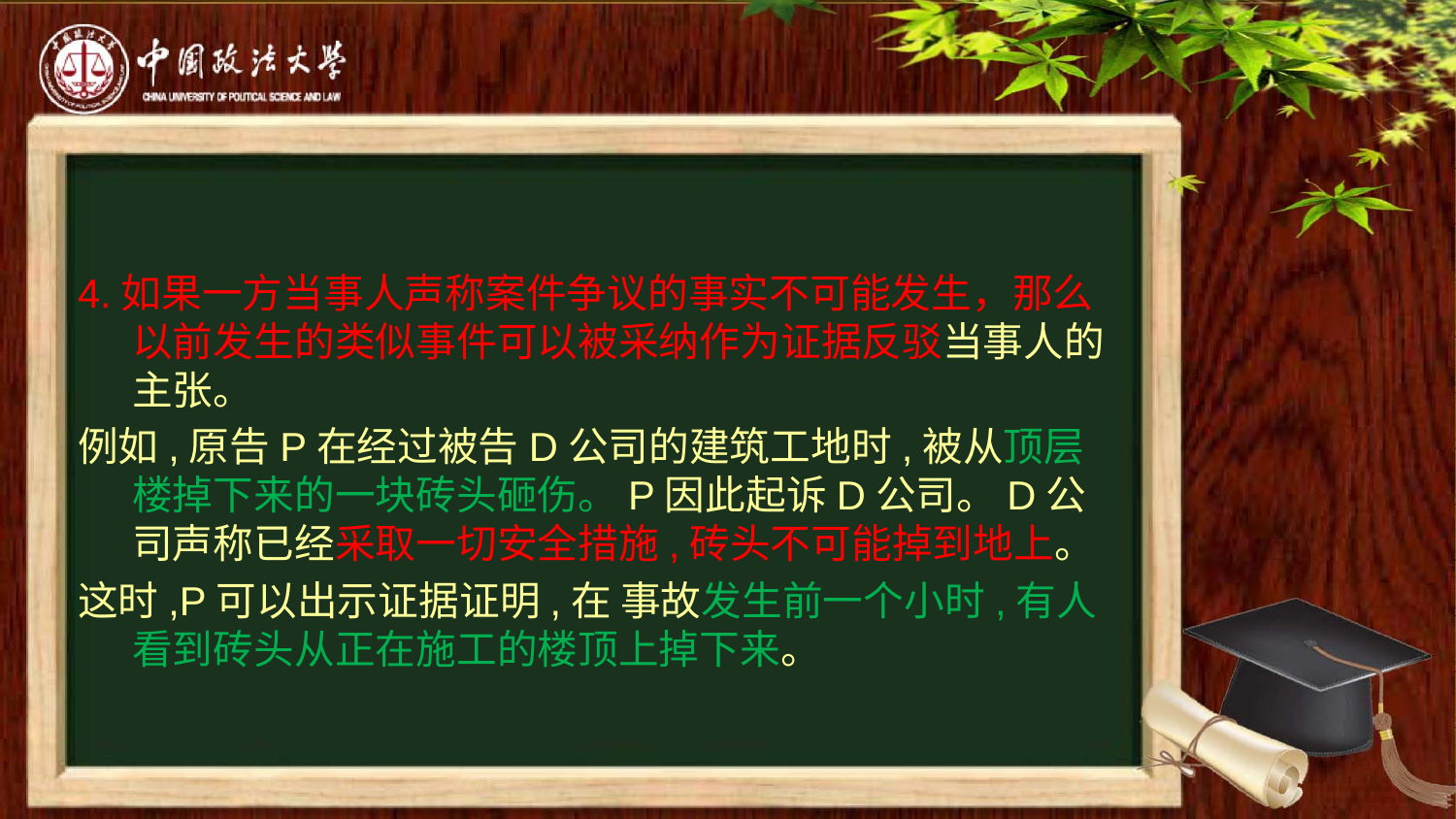

#
4.如果一方当事人声称案件争议的事实不可能发生，那么以前发生的类似事件可以被采纳作为证据反驳当事人的主张。
例如,原告P在经过被告D公司的建筑工地时,被从顶层楼掉下来的一块砖头砸伤。P因此起诉D公司。D公司声称已经采取一切安全措施,砖头不可能掉到地上。
这时,P可以出示证据证明,在 事故发生前一个小时,有人看到砖头从正在施工的楼顶上掉下来。